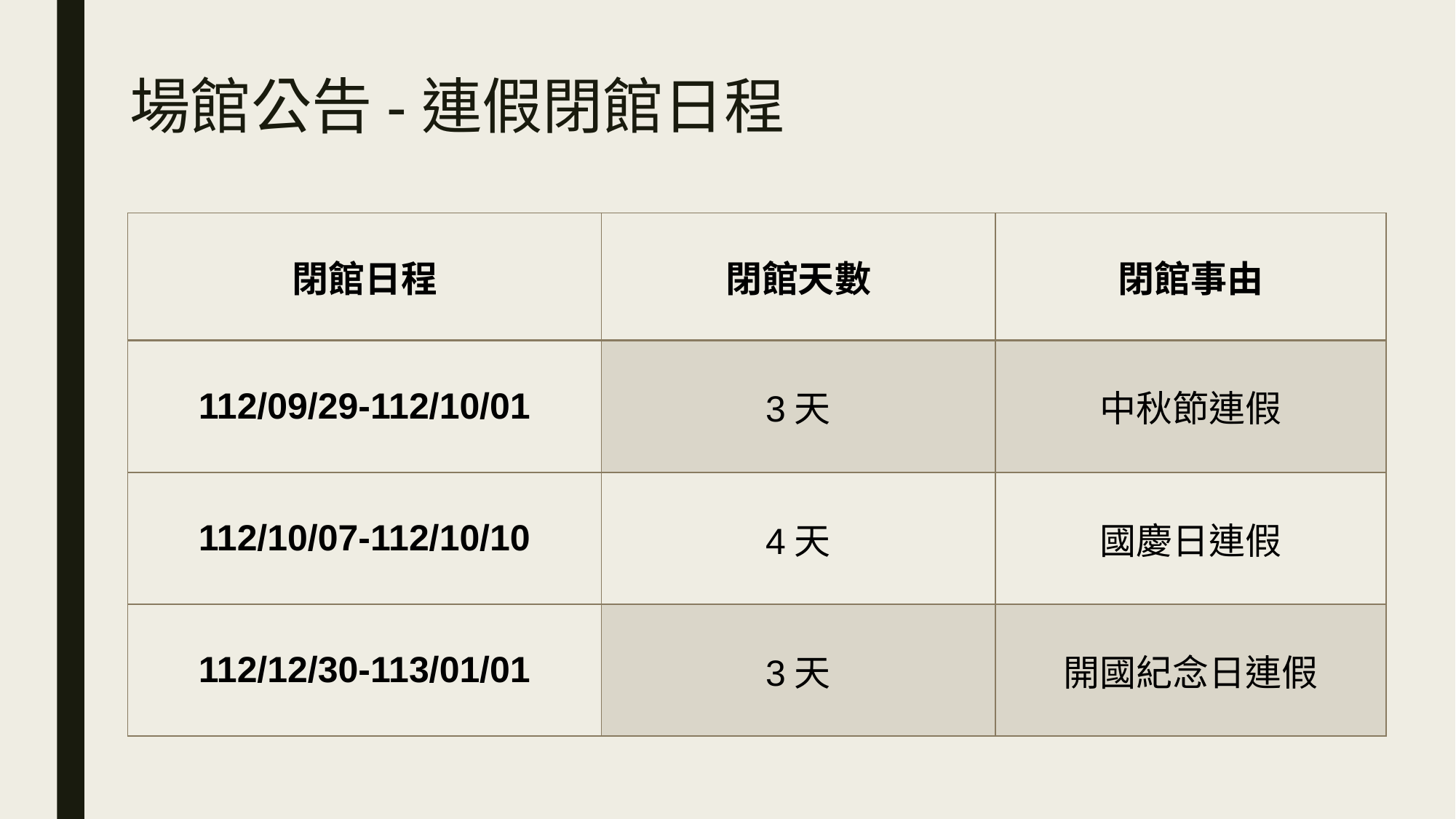

# 場館公告-連假閉館日程
| 閉館日程 | 閉館天數 | 閉館事由 |
| --- | --- | --- |
| 112/09/29-112/10/01 | 3天 | 中秋節連假 |
| 112/10/07-112/10/10 | 4天 | 國慶日連假 |
| 112/12/30-113/01/01 | 3天 | 開國紀念日連假 |